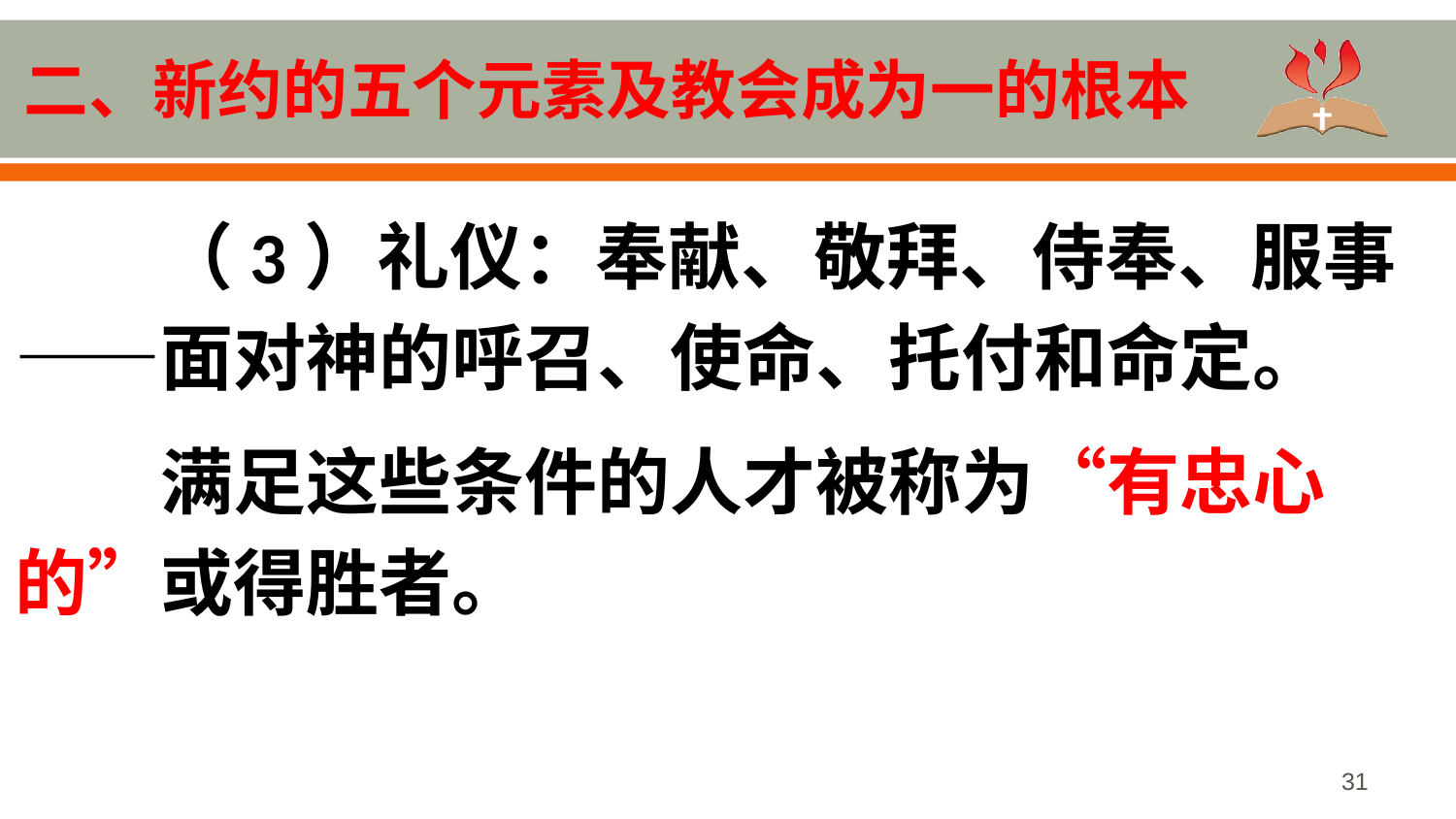

# 二、新约的五个元素及教会成为一的根本
	（3）礼仪：奉献、敬拜、侍奉、服事——面对神的呼召、使命、托付和命定。
满足这些条件的人才被称为“有忠心的”或得胜者。

31